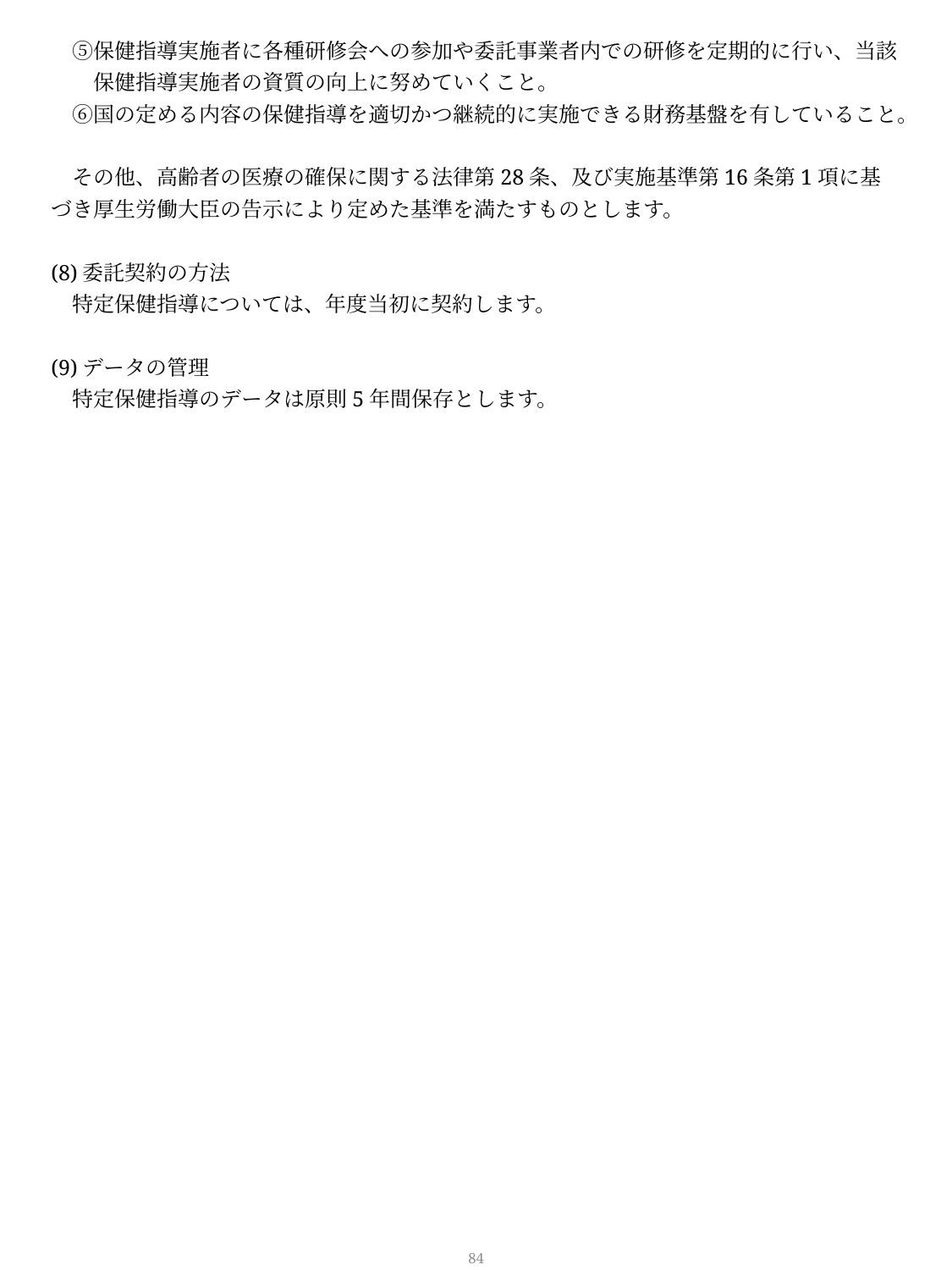

⑤保健指導実施者に各種研修会への参加や委託事業者内での研修を定期的に行い、当該
　　保健指導実施者の資質の向上に努めていくこと。
　⑥国の定める内容の保健指導を適切かつ継続的に実施できる財務基盤を有していること。

　その他、高齢者の医療の確保に関する法律第28条、及び実施基準第16条第1項に基づき厚生労働大臣の告示により定めた基準を満たすものとします。

(8)委託契約の方法
　特定保健指導については、年度当初に契約します。

(9)データの管理
　特定保健指導のデータは原則5年間保存とします。

84